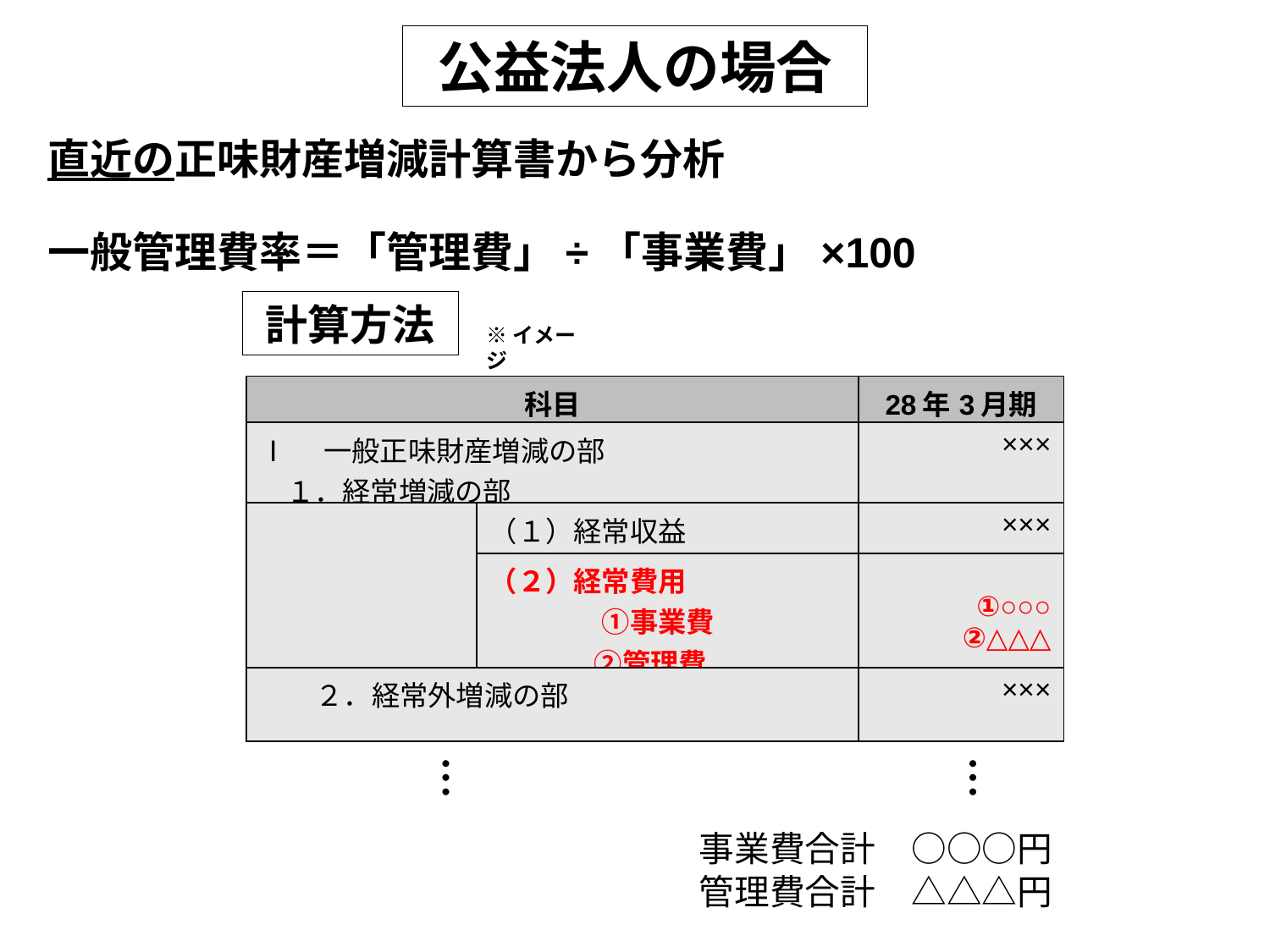

公益法人の場合
直近の正味財産増減計算書から分析

一般管理費率＝「管理費」÷「事業費」×100
計算方法
※イメージ
| 科目 |  | 28年3月期 |
| --- | --- | --- |
| Ⅰ　一般正味財産増減の部 １．経常増減の部 |  | ××× |
|  | （１）経常収益 | ××× |
|  | （２）経常費用　 　　　　①事業費　 　　　 ②管理費 | ①○○○ ②△△△ |
| ２．経常外増減の部 |  | ××× |
…
…
事業費合計　○○○円
管理費合計　△△△円